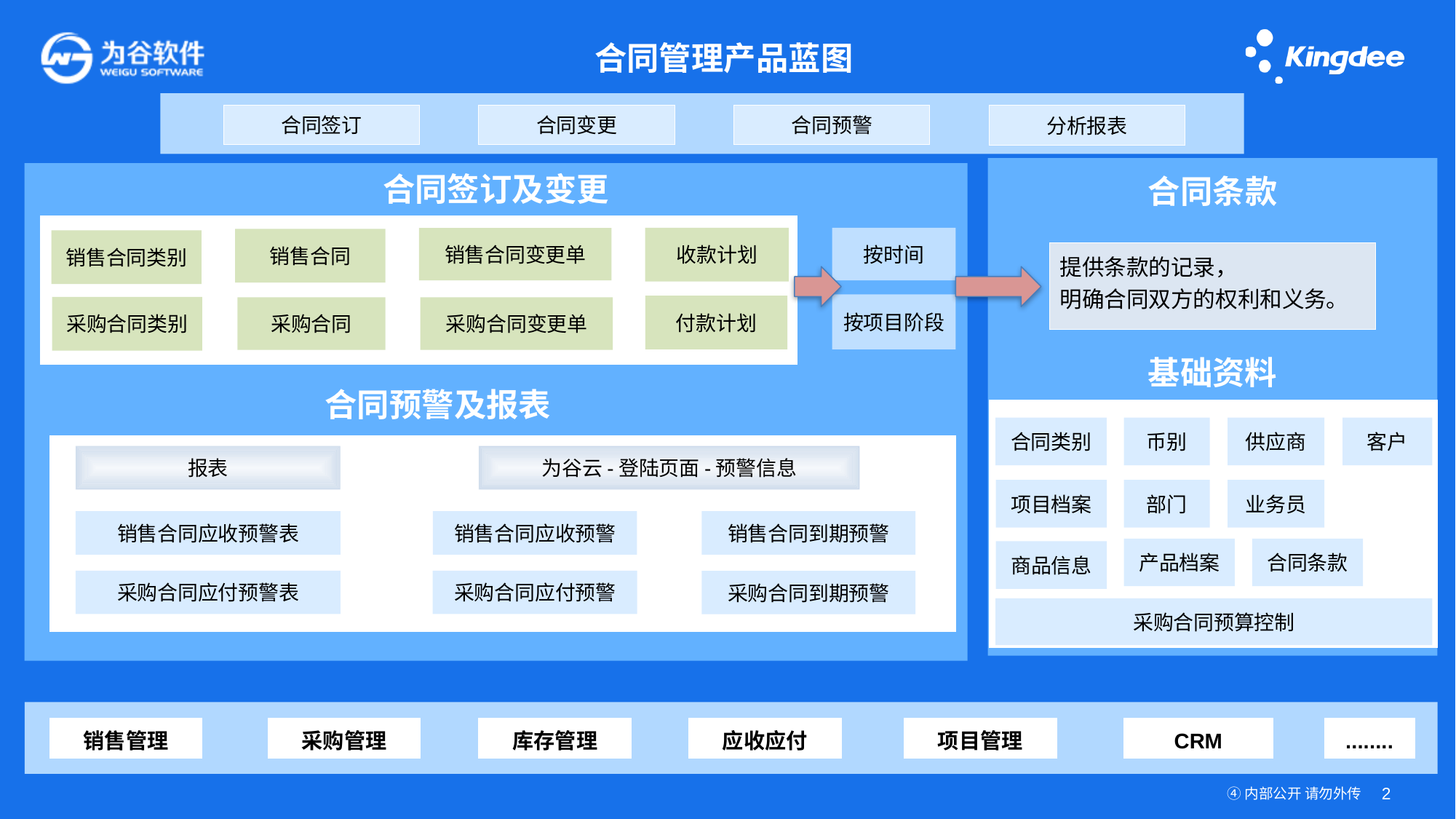

# 合同管理产品蓝图

合同签订
合同变更
合同预警
分析报表

合同条款
合同签订及变更

收款计划
按时间
销售合同变更单
销售合同
销售合同类别
提供条款的记录，
明确合同双方的权利和义务。

按项目阶段
付款计划
采购合同类别
采购合同
采购合同变更单
基础资料
合同预警及报表

合同类别
币别
供应商
客户

报表
为谷云-登陆页面-预警信息
项目档案
部门
业务员
销售合同应收预警表
销售合同应收预警
销售合同到期预警
产品档案
合同条款
商品信息
采购合同应付预警表
采购合同应付预警
采购合同到期预警
采购合同预算控制

销售管理
采购管理
库存管理
应收应付
项目管理
CRM
........